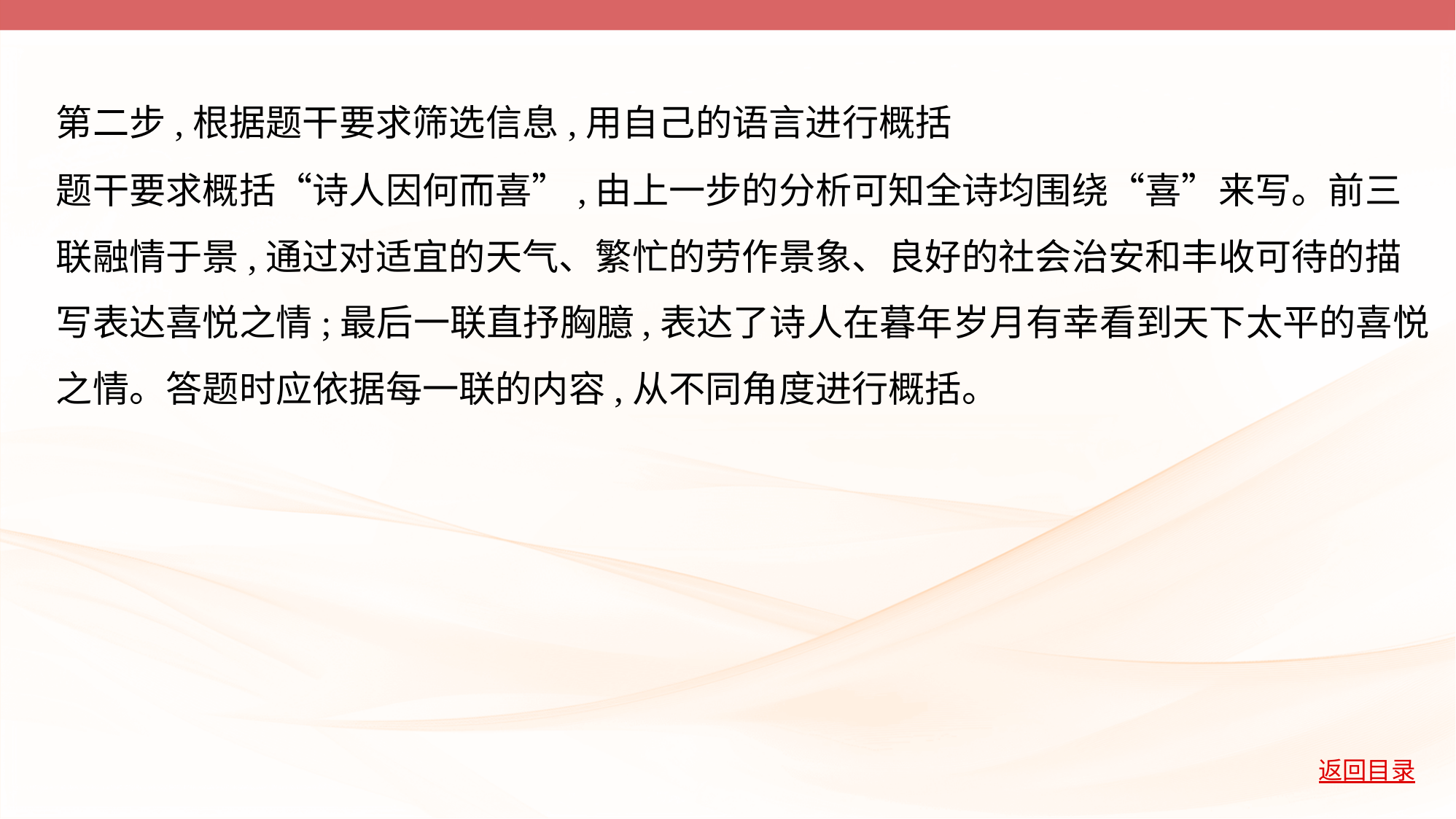

第二步,根据题干要求筛选信息,用自己的语言进行概括
题干要求概括“诗人因何而喜”,由上一步的分析可知全诗均围绕“喜”来写。前三
联融情于景,通过对适宜的天气、繁忙的劳作景象、良好的社会治安和丰收可待的描
写表达喜悦之情;最后一联直抒胸臆,表达了诗人在暮年岁月有幸看到天下太平的喜悦
之情。答题时应依据每一联的内容,从不同角度进行概括。